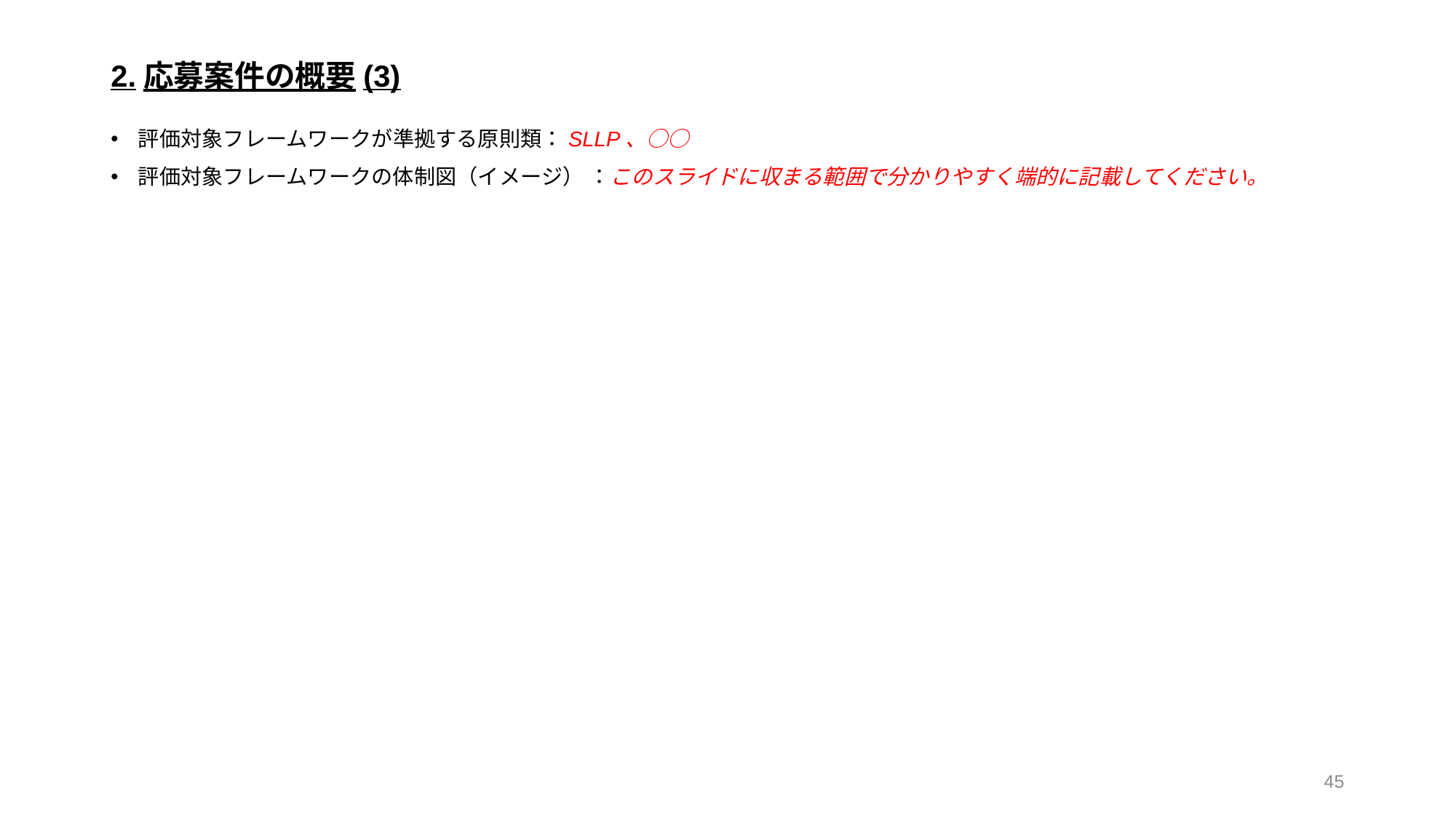

# 2.応募案件の概要(3)
評価対象フレームワークが準拠する原則類：SLLP、○○
評価対象フレームワークの体制図（イメージ） ：このスライドに収まる範囲で分かりやすく端的に記載してください。

45